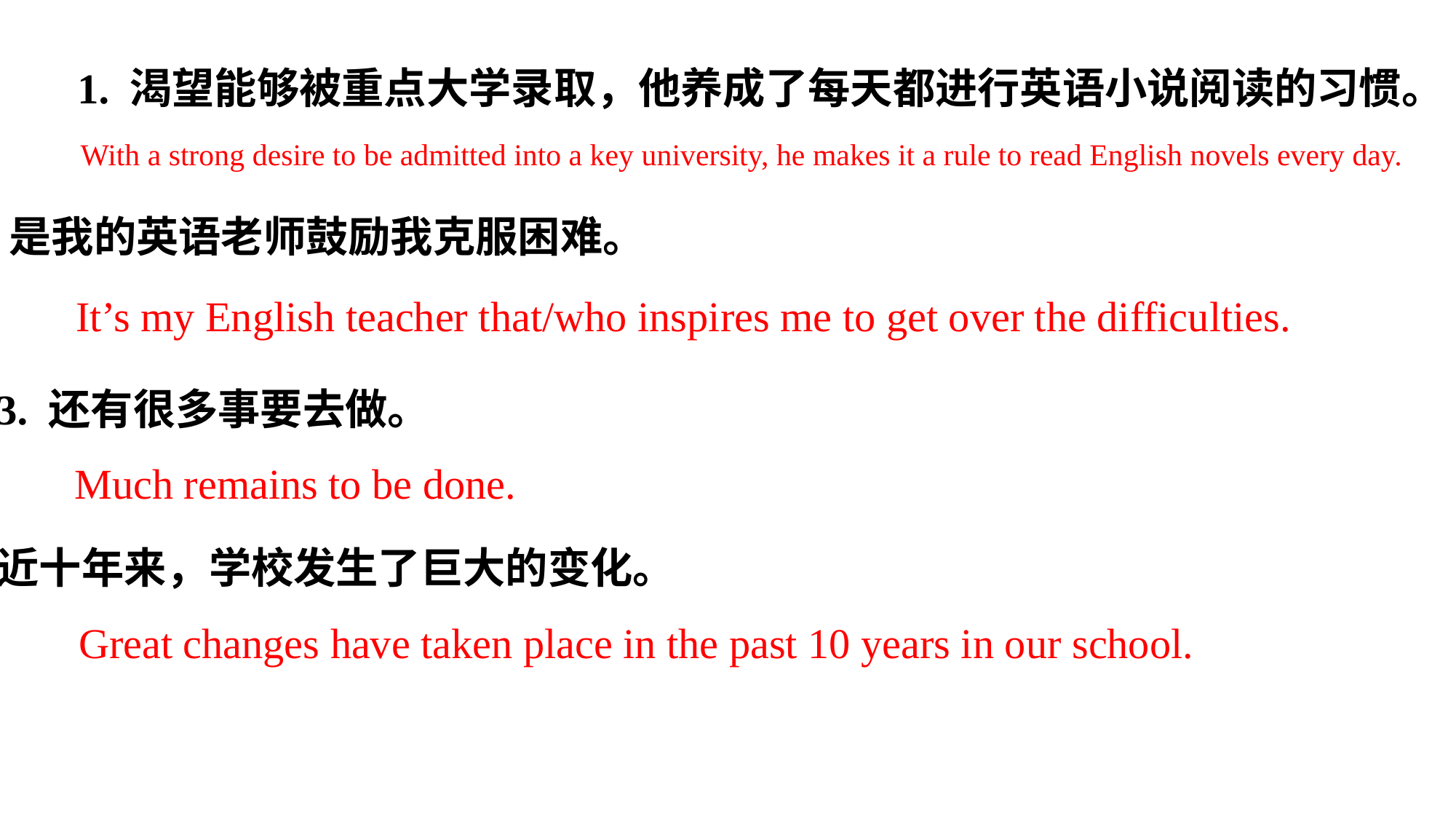

1. 渴望能够被重点大学录取，他养成了每天都进行英语小说阅读的习惯。
With a strong desire to be admitted into a key university, he makes it a rule to read English novels every day.
2. 是我的英语老师鼓励我克服困难。
It’s my English teacher that/who inspires me to get over the difficulties.
3. 还有很多事要去做。
Much remains to be done.
4. 近十年来，学校发生了巨大的变化。
Great changes have taken place in the past 10 years in our school.